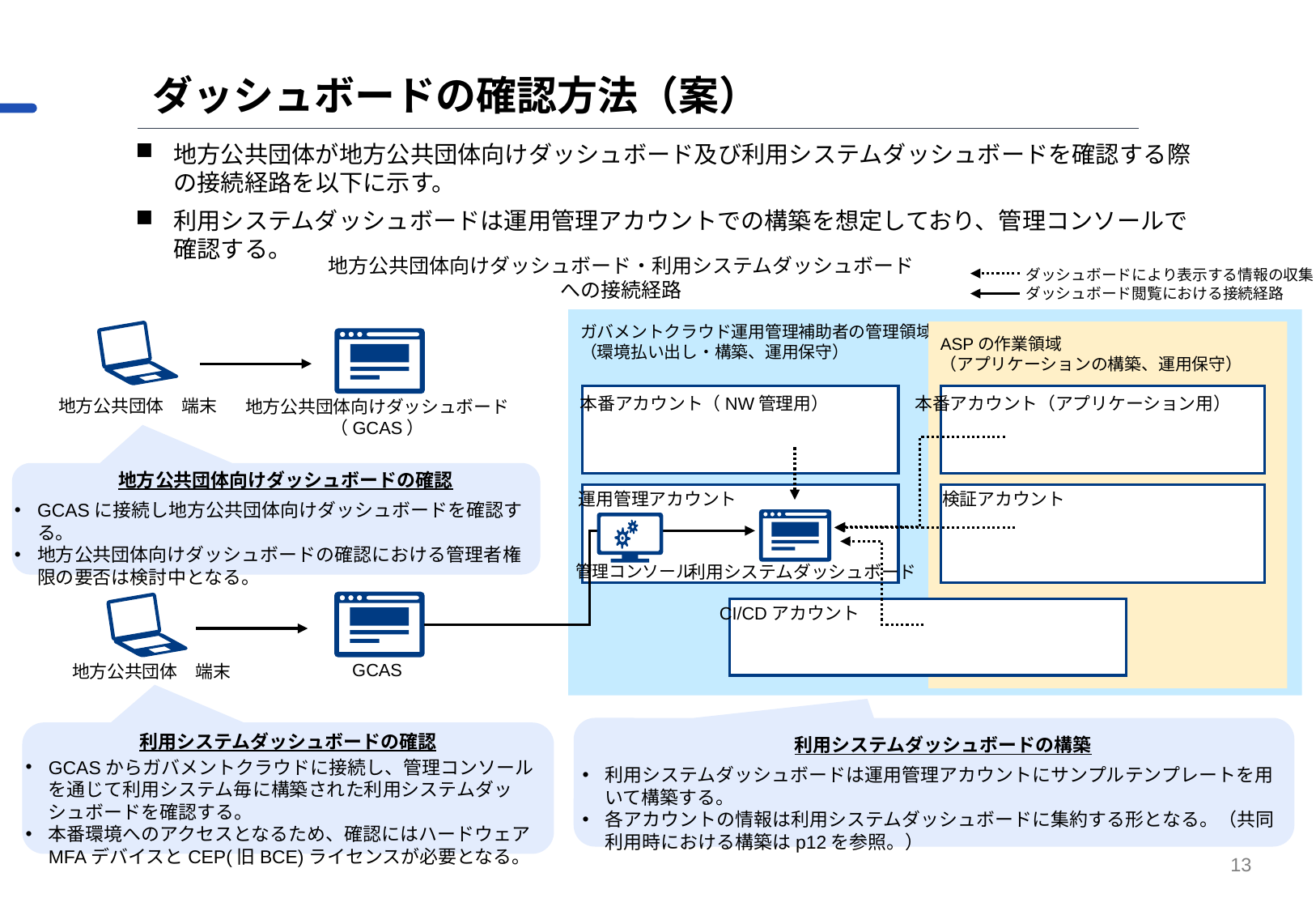

ダッシュボードの確認方法（案）
地方公共団体が地方公共団体向けダッシュボード及び利用システムダッシュボードを確認する際の接続経路を以下に示す。
利用システムダッシュボードは運用管理アカウントでの構築を想定しており、管理コンソールで確認する。
地方公共団体向けダッシュボード・利用システムダッシュボードへの接続経路
ダッシュボードにより表示する情報の収集
ダッシュボード閲覧における接続経路
ガバメントクラウド運用管理補助者の管理領域
（環境払い出し・構築、運用保守）

ASPの作業領域
（アプリケーションの構築、運用保守）

本番アカウント（NW管理用）
本番アカウント（アプリケーション用）
地方公共団体　端末
地方公共団体向けダッシュボード（GCAS）

地方公共団体向けダッシュボードの確認

運用管理アカウント
検証アカウント
GCASに接続し地方公共団体向けダッシュボードを確認する。
地方公共団体向けダッシュボードの確認における管理者権限の要否は検討中となる。

管理コンソール
利用システムダッシュボード

CI/CDアカウント
GCAS
地方公共団体　端末

利用システムダッシュボードの確認
利用システムダッシュボードの構築
GCASからガバメントクラウドに接続し、管理コンソールを通じて利用システム毎に構築された利用システムダッシュボードを確認する。
本番環境へのアクセスとなるため、確認にはハードウェアMFAデバイスとCEP(旧BCE)ライセンスが必要となる。
利用システムダッシュボードは運用管理アカウントにサンプルテンプレートを用いて構築する。
各アカウントの情報は利用システムダッシュボードに集約する形となる。（共同利用時における構築はp12を参照。）
13